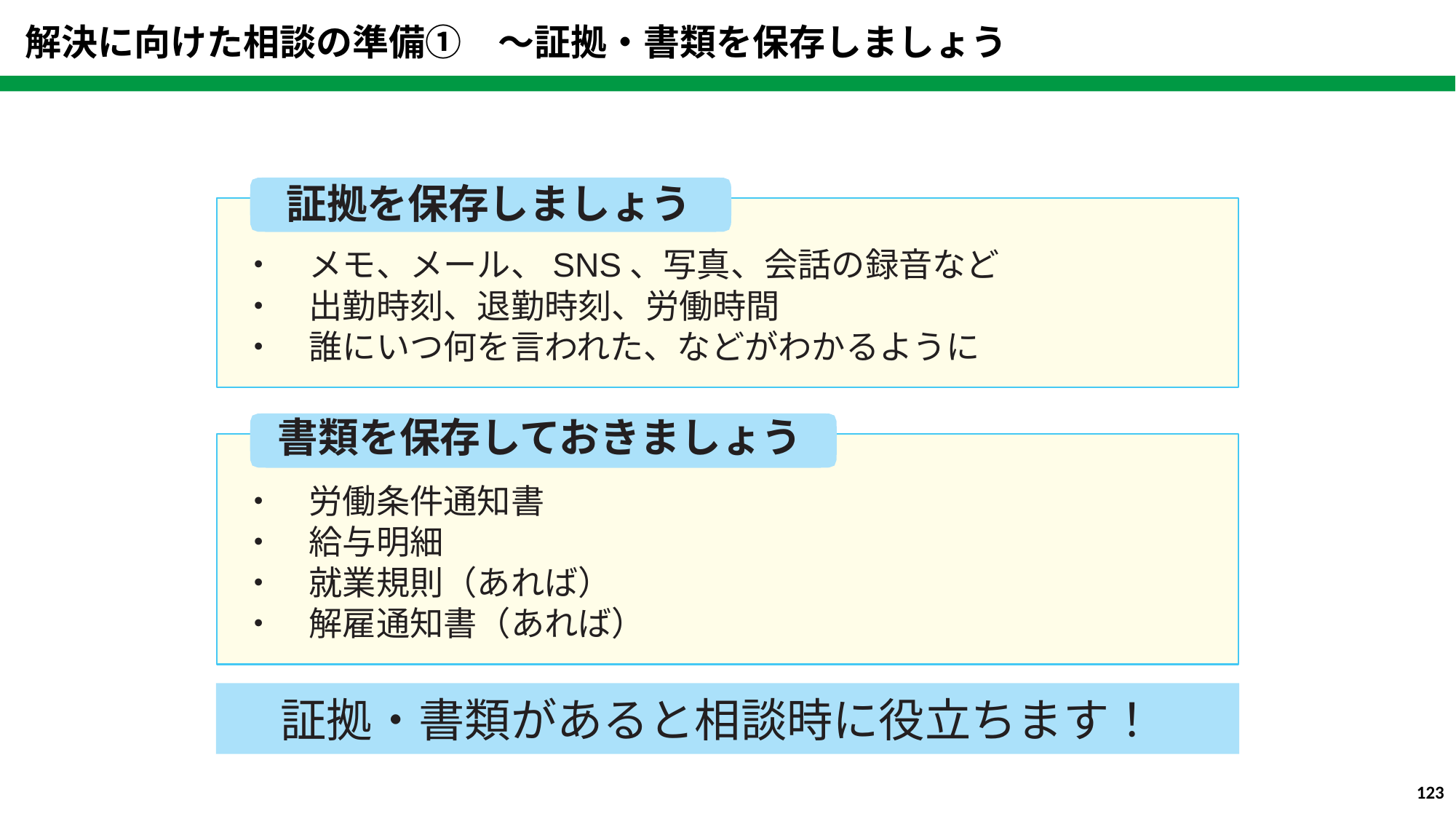

解決に向けた相談の準備①　～証拠・書類を保存しましょう

証拠を保存しましょう
・　メモ、メール、SNS、写真、会話の録音など
・　出勤時刻、退勤時刻、労働時間
・　誰にいつ何を言われた、などがわかるように

書類を保存しておきましょう
・　労働条件通知書
・　給与明細
・　就業規則（あれば）
・　解雇通知書（あれば）

証拠・書類があると相談時に役立ちます！
123